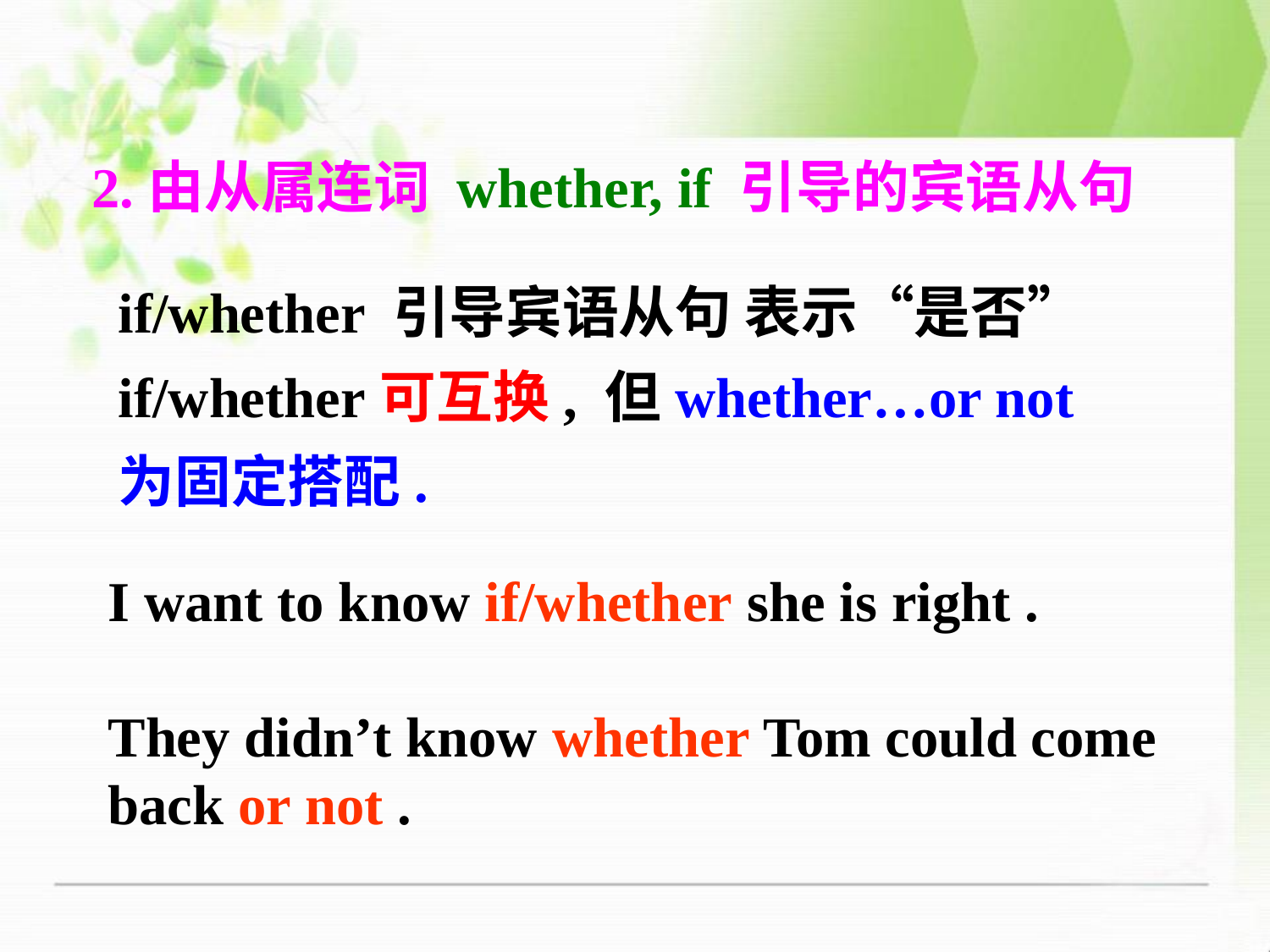

2.由从属连词 whether, if 引导的宾语从句
if/whether 引导宾语从句 表示“是否”
if/whether可互换, 但whether…or not为固定搭配.
I want to know if/whether she is right .

They didn’t know whether Tom could come back or not .